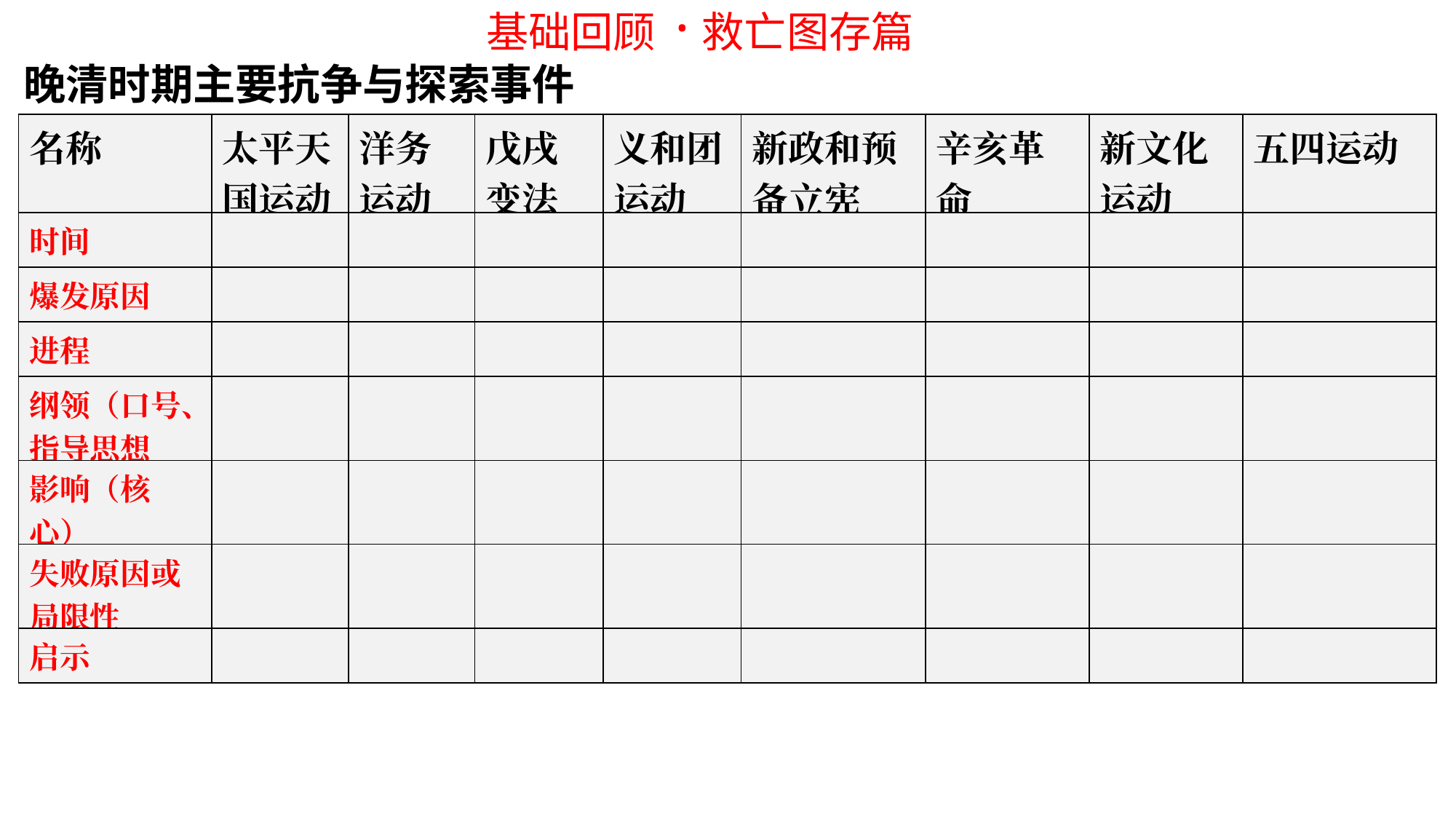

基础回顾 ·救亡图存篇
晚清时期主要抗争与探索事件
| 名称 | 太平天国运动 | 洋务运动 | 戊戌变法 | 义和团运动 | 新政和预备立宪 | 辛亥革命 | 新文化运动 | 五四运动 |
| --- | --- | --- | --- | --- | --- | --- | --- | --- |
| 时间 |  |  |  |  |  |  |  |  |
| 爆发原因 |  |  |  |  |  |  |  |  |
| 进程 |  |  |  |  |  |  |  |  |
| 纲领（口号、指导思想 |  |  |  |  |  |  |  |  |
| 影响（核心） |  |  |  |  |  |  |  |  |
| 失败原因或局限性 |  |  |  |  |  |  |  |  |
| 启示 |  |  |  |  |  |  |  |  |